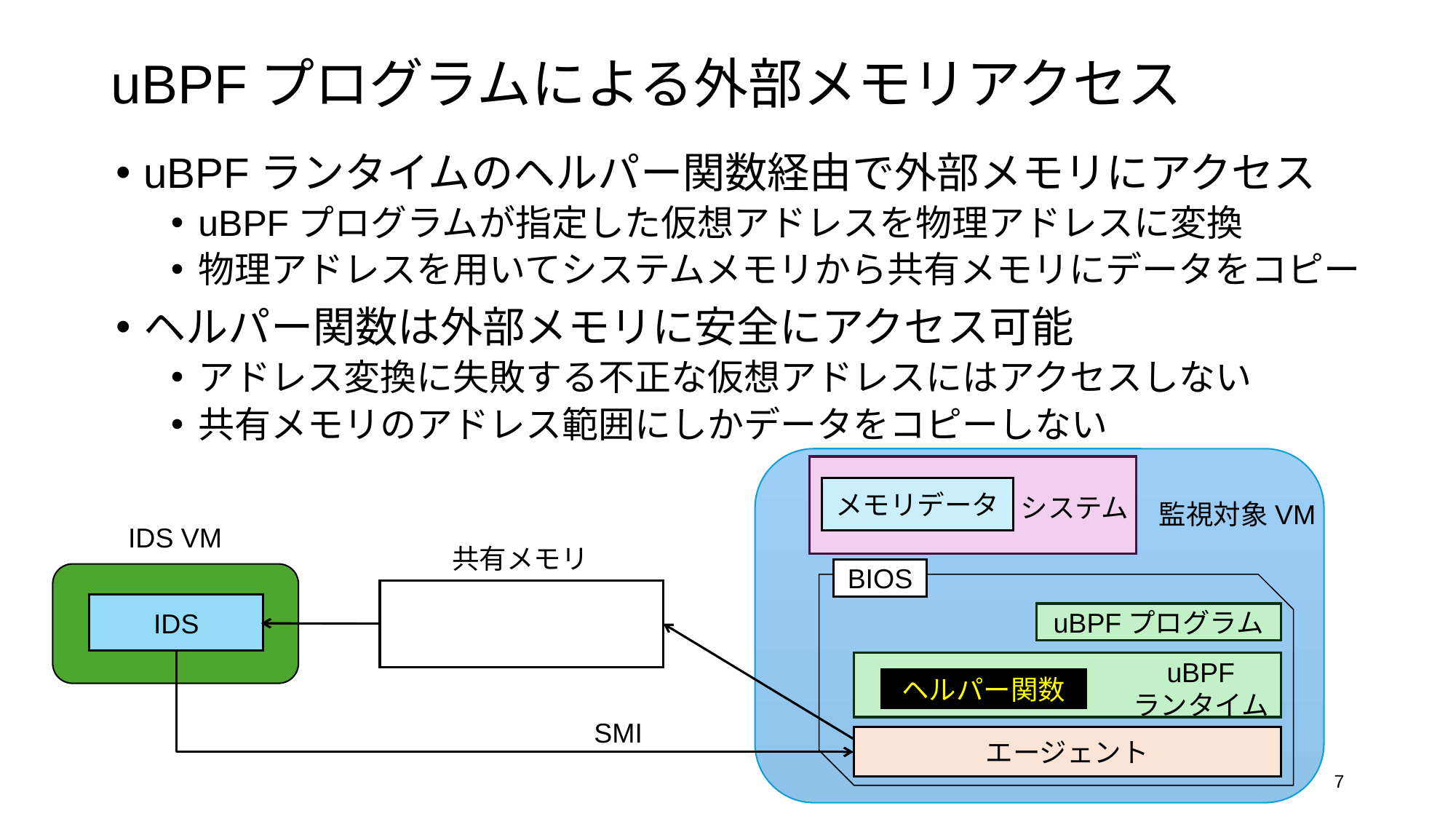

# uBPFプログラムによる外部メモリアクセス
uBPFランタイムのヘルパー関数経由で外部メモリにアクセス
uBPFプログラムが指定した仮想アドレスを物理アドレスに変換
物理アドレスを用いてシステムメモリから共有メモリにデータをコピー
ヘルパー関数は外部メモリに安全にアクセス可能
アドレス変換に失敗する不正な仮想アドレスにはアクセスしない
共有メモリのアドレス範囲にしかデータをコピーしない

監視対象VM
共有メモリ
BIOS

エージェント
メモリデータ
システム
IDS VM

IDS

uBPFプログラム
uBPF
ランタイム

ヘルパー関数
SMI
7